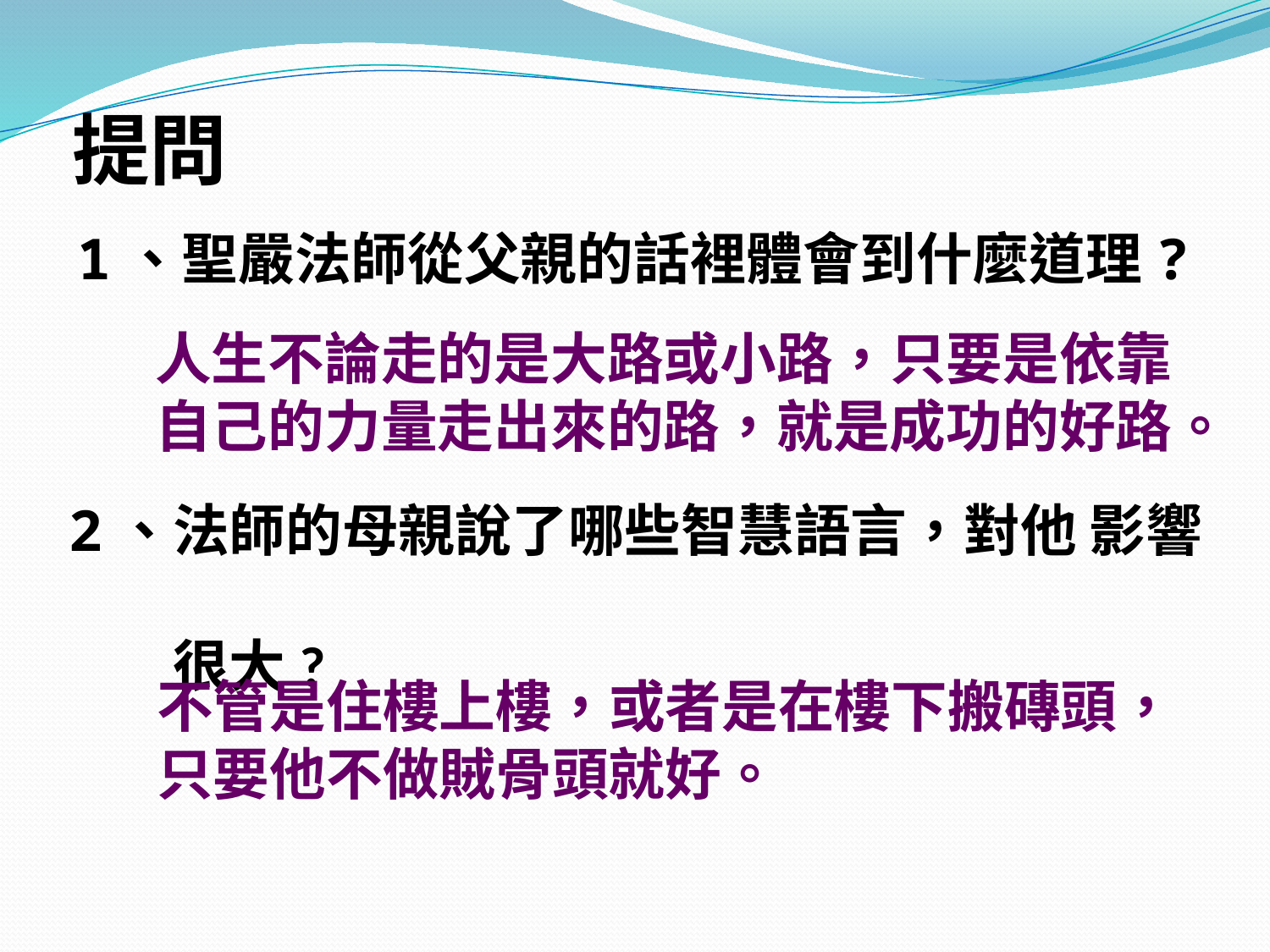

提問
1、聖嚴法師從父親的話裡體會到什麼道理?
人生不論走的是大路或小路，只要是依靠自己的力量走出來的路，就是成功的好路。
2、法師的母親說了哪些智慧語言，對他 影響
       很大?
不管是住樓上樓，或者是在樓下搬磚頭，只要他不做賊骨頭就好。